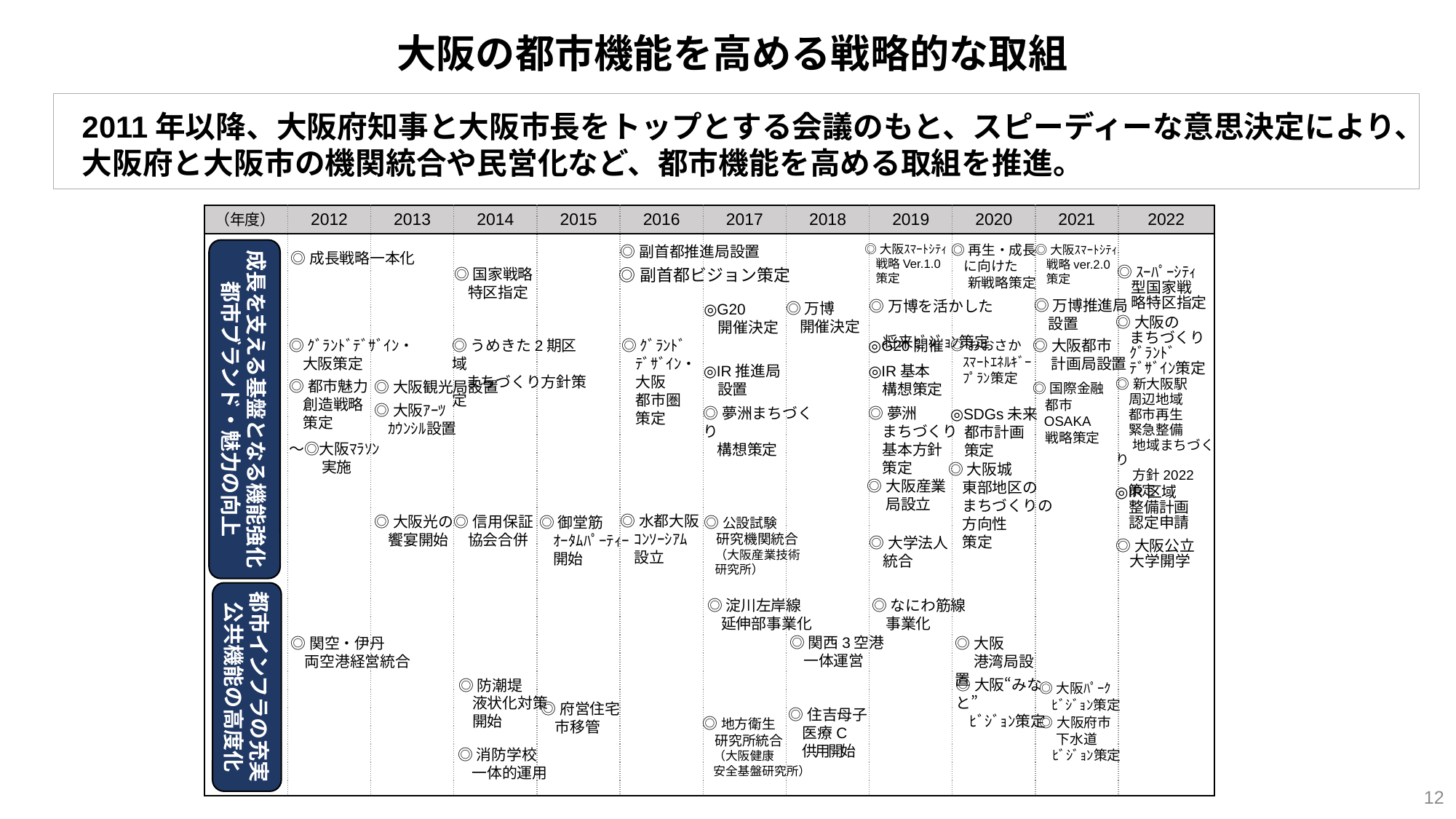

大阪の都市機能を高める戦略的な取組

2011年以降、大阪府知事と大阪市長をトップとする会議のもと、スピーディーな意思決定により、
大阪府と大阪市の機関統合や民営化など、都市機能を高める取組を推進。
|  | 2012 | 2013 | 2014 | 2015 | 2016 | 2017 | 2018 | 2019 | 2020 | 2021 | 2022 |
| --- | --- | --- | --- | --- | --- | --- | --- | --- | --- | --- | --- |
|  |  |  |  |  |  |  |  |  |  |  |  |
|  |  |  |  |  |  |  |  |  |  |  |  |
|  |  |  |  |  |  |  |  |  |  |  |  |
（年度）
◎大阪ｽﾏｰﾄｼﾃｨ
   戦略Ver.1.0
   策定
◎大阪ｽﾏｰﾄｼﾃｨ
   戦略ver.2.0
   策定
◎ｽｰﾊﾟｰｼﾃｨ
   型国家戦
   略特区指定
◎再生・成長
   に向けた
　 新戦略策定
◎副首都推進局設置
成長を支える基盤となる機能強化
都市ブランド・魅力の向上
◎成長戦略一本化
◎副首都ビジョン策定
◎国家戦略
   特区指定
◎万博推進局
   設置
◎万博を活かした
   将来ﾋﾞｼﾞｮﾝ策定
◎万博
   開催決定
◎G20
   開催決定
◎大阪の
   まちづくり
   ｸﾞﾗﾝﾄﾞ
   ﾃﾞｻﾞｲﾝ策定
◎ｸﾞﾗﾝﾄﾞﾃﾞｻﾞｲﾝ・
   大阪策定
◎うめきた2期区域
   まちづくり方針策定
◎ｸﾞﾗﾝﾄﾞ
   ﾃﾞｻﾞｲﾝ・
   大阪
   都市圏
   策定
◎大阪都市
　 計画局設置
◎G20開催
◎おおさか
   ｽﾏｰﾄｴﾈﾙｷﾞｰ
   ﾌﾟﾗﾝ策定
◎IR推進局
   設置
◎IR基本
   構想策定
◎新大阪駅
   周辺地域
   都市再生
   緊急整備
　 地域まちづくり
　 方針2022
   策定
◎都市魅力
   創造戦略
   策定
◎大阪観光局設置
◎国際金融
   都市
   OSAKA
   戦略策定
◎大阪ｱｰﾂ
   ｶｳﾝｼﾙ設置
◎夢洲
   まちづくり
   基本方針
   策定
◎夢洲まちづくり
   構想策定
◎SDGs未来
   都市計画
   策定
～◎大阪ﾏﾗｿﾝ
   　 実施
◎大阪城
   東部地区の
   まちづくりの
   方向性
   策定
◎大阪産業
　 局設立
◎IR区域
   整備計画
   認定申請
◎水都大阪
   ｺﾝｿｰｼｱﾑ
   設立
◎信用保証
   協会合併
◎大阪光の
   饗宴開始
◎公設試験
   研究機関統合
   （大阪産業技術
   研究所）
◎御堂筋
   ｵｰﾀﾑﾊﾟｰﾃｨｰ
   開始
◎大学法人
   統合
◎大阪公立
   大学開学
都市インフラの充実
公共機能の高度化
◎なにわ筋線
   事業化
◎淀川左岸線
   延伸部事業化
◎関西3空港
   一体運営
◎関空・伊丹
   両空港経営統合
◎大阪
　 港湾局設置
◎大阪“みなと”
   ﾋﾞｼﾞｮﾝ策定
◎防潮堤
   液状化対策
   開始
◎大阪ﾊﾟｰｸ
   ﾋﾞｼﾞｮﾝ策定
◎府営住宅
   市移管
◎住吉母子
   医療C
   供用開始
◎地方衛生
   研究所統合
   （大阪健康
   安全基盤研究所）
◎大阪府市
　 下水道
   ﾋﾞｼﾞｮﾝ策定
◎消防学校
   一体的運用
12